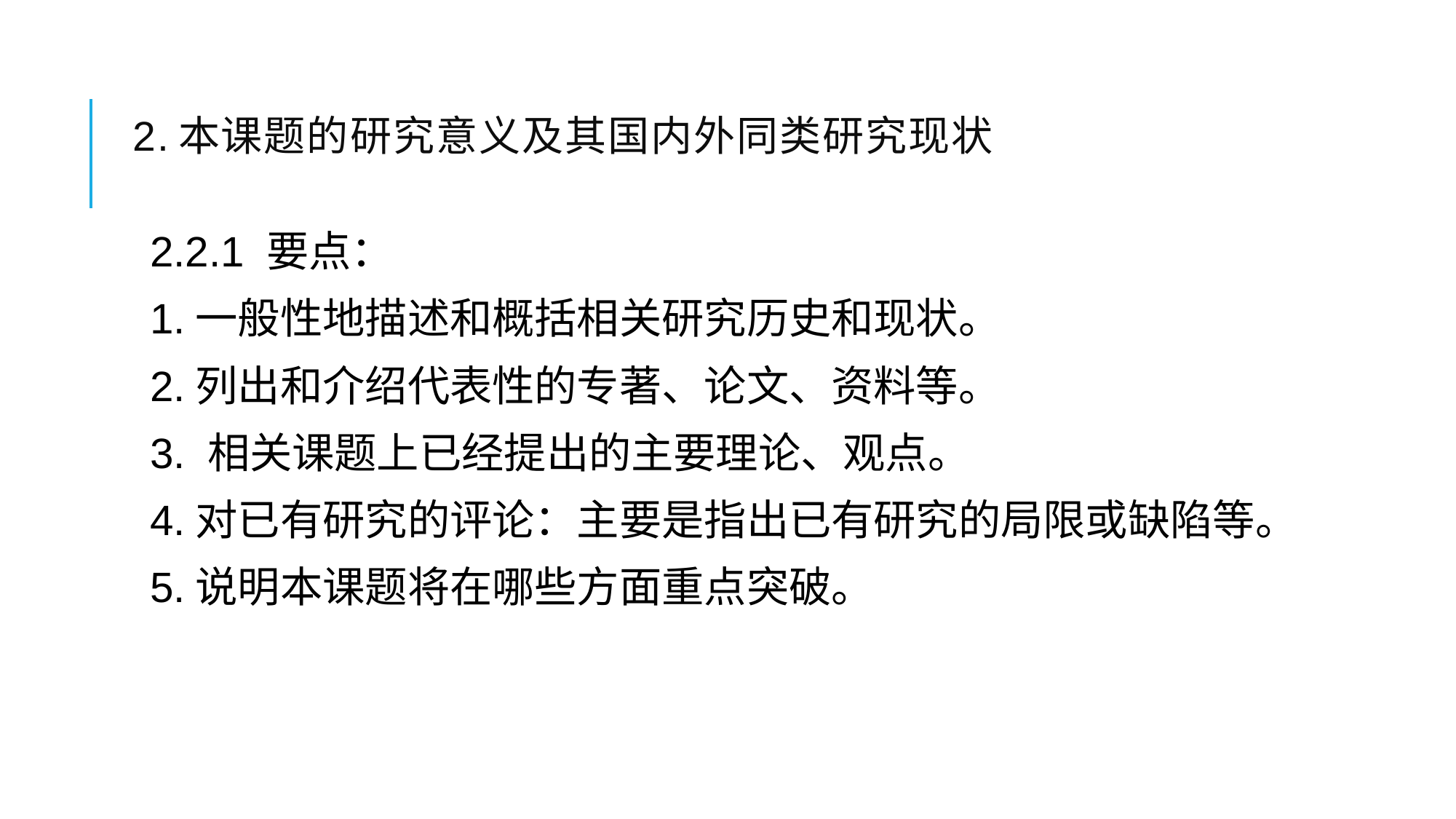

# 2.本课题的研究意义及其国内外同类研究现状
2.2.1 要点：
1.一般性地描述和概括相关研究历史和现状。
2.列出和介绍代表性的专著、论文、资料等。
3. 相关课题上已经提出的主要理论、观点。
4.对已有研究的评论：主要是指出已有研究的局限或缺陷等。
5.说明本课题将在哪些方面重点突破。